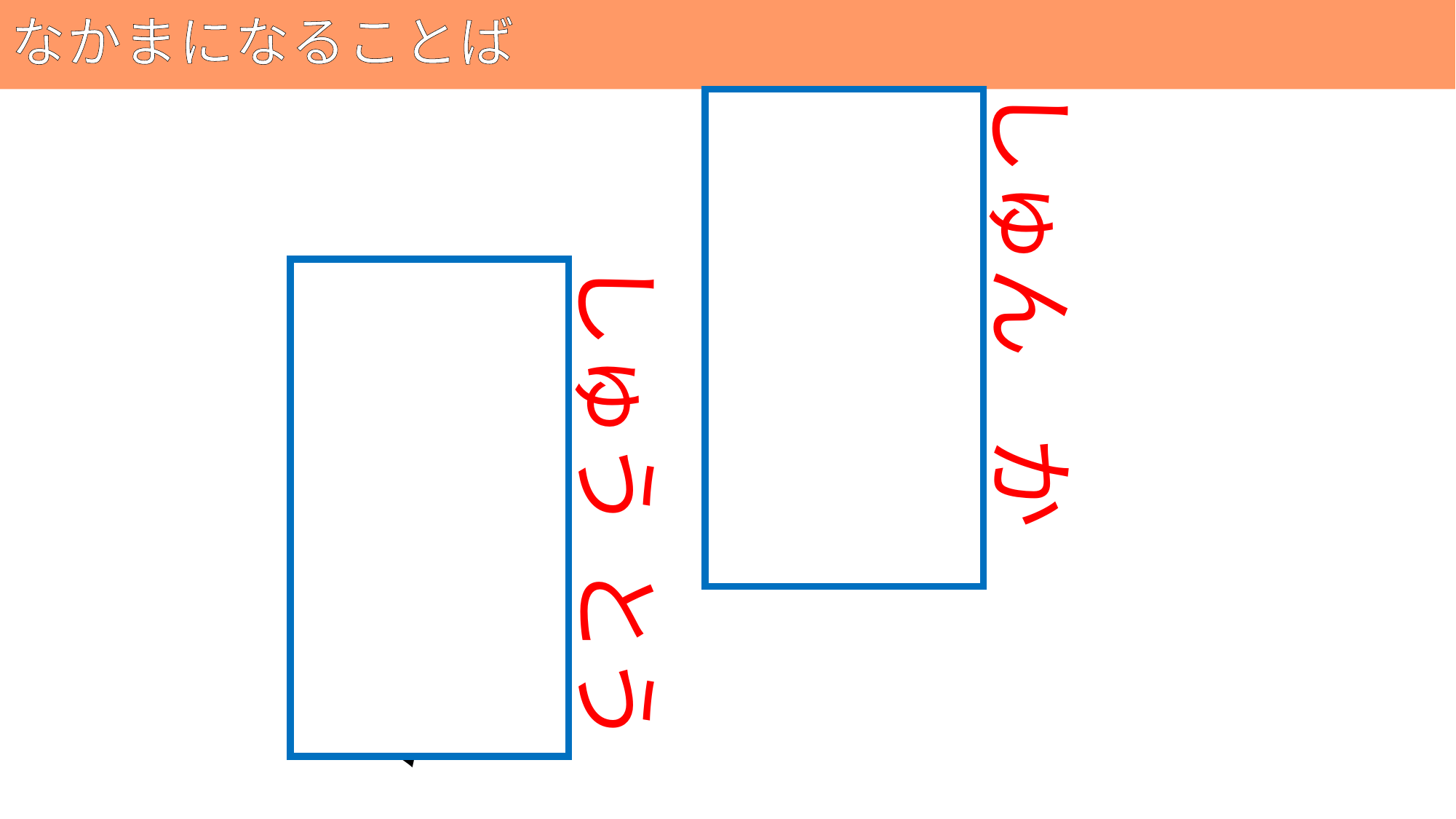

# なかまになることば
48
しゅん
春夏

しゅう
秋冬

か
とう